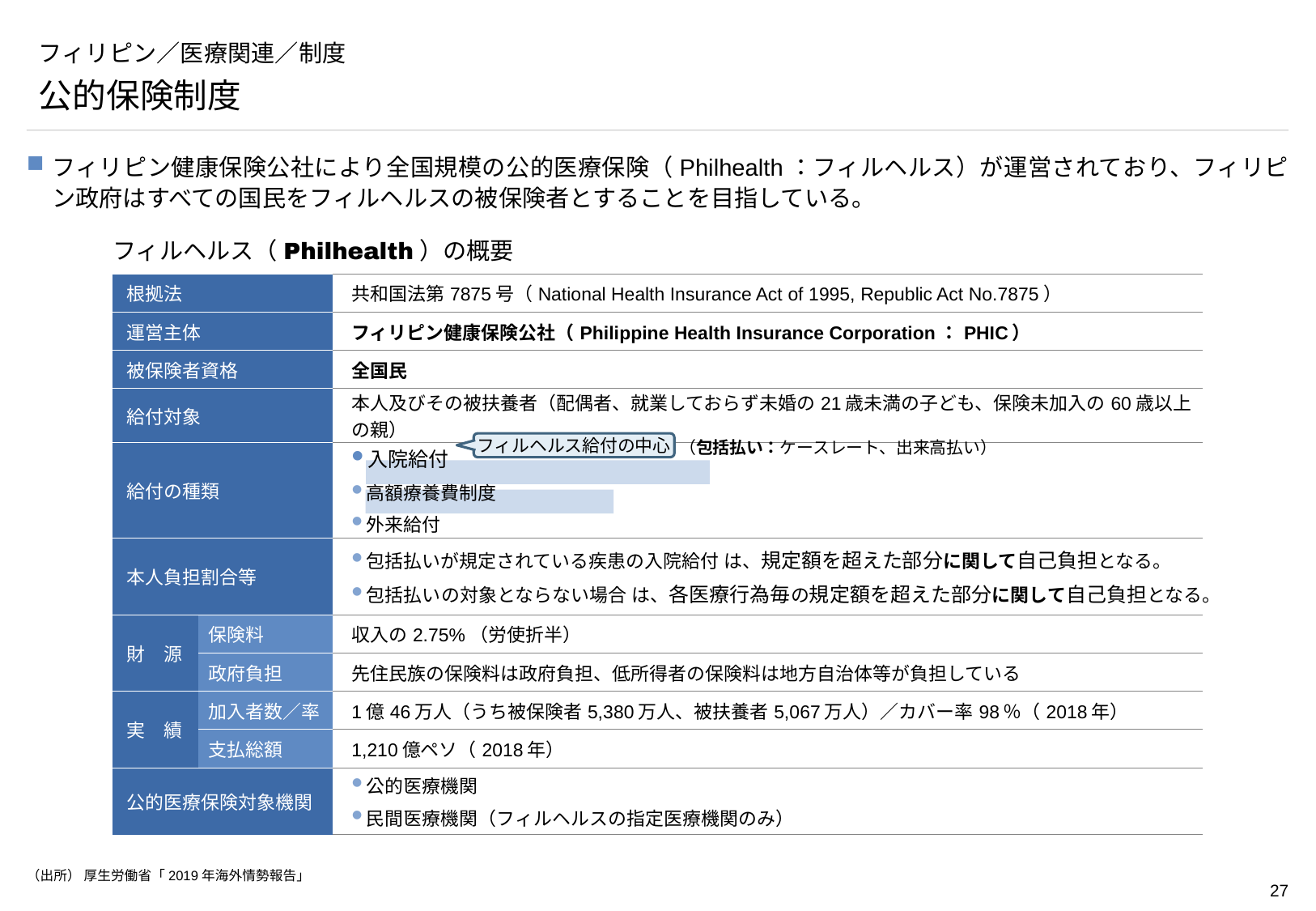

# フィリピン／医療関連／制度
公的保険制度
フィリピン健康保険公社により全国規模の公的医療保険（Philhealth：フィルヘルス）が運営されており、フィリピン政府はすべての国民をフィルヘルスの被保険者とすることを目指している。
フィルヘルス（Philhealth）の概要
| 根拠法 |  | 共和国法第7875号（National Health Insurance Act of 1995, Republic Act No.7875） |
| --- | --- | --- |
| 運営主体 |  | フィリピン健康保険公社（Philippine Health Insurance Corporation：PHIC） |
| 被保険者資格 |  | 全国民 |
| 給付対象 |  | 本人及びその被扶養者（配偶者、就業しておらず未婚の21歳未満の子ども、保険未加入の60歳以上の親） |
| 給付の種類 |  | 入院給付 高額療養費制度 外来給付 |
| 本人負担割合等 |  | 包括払いが規定されている疾患の入院給付 は、規定額を超えた部分に関して自己負担となる。 包括払いの対象とならない場合 は、各医療行為毎の規定額を超えた部分に関して自己負担となる。 |
| 財　源 | 保険料 | 収入の2.75%（労使折半） |
|  | 政府負担 | 先住民族の保険料は政府負担、低所得者の保険料は地方自治体等が負担している |
| 実　績 | 加入者数／率 | 1億46万人（うち被保険者5,380万人、被扶養者5,067万人）／カバー率98％（2018年） |
|  | 支払総額 | 1,210億ペソ（2018年） |
| 公的医療保険対象機関 |  | 公的医療機関 民間医療機関（フィルヘルスの指定医療機関のみ） |
フィルヘルス給付の中心

（包括払い：ケースレート、出来高払い）

（出所） 厚生労働省「2019年海外情勢報告」